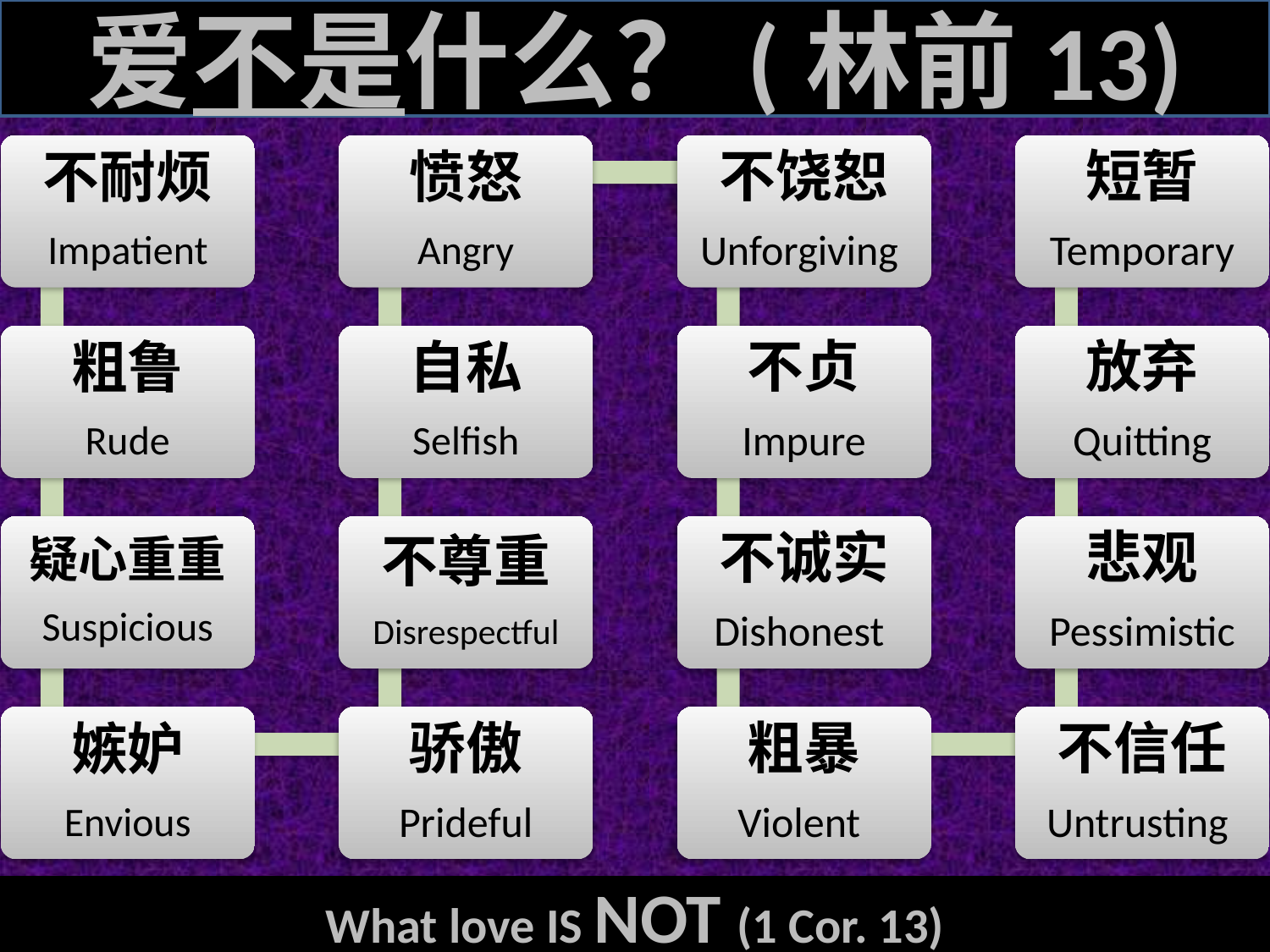

爱不是什么？(林前13)
不耐烦
Impatient
粗鲁
Rude
疑心重重
Suspicious
嫉妒
Envious
骄傲
Prideful
不尊重
Disrespectful
自私
Selfish
愤怒
Angry
不饶恕
Unforgiving
不贞
Impure
不诚实
Dishonest
粗暴
Violent
不信任
Untrusting
悲观
Pessimistic
放弃
Quitting
短暂
Temporary
What love IS NOT (1 Cor. 13)